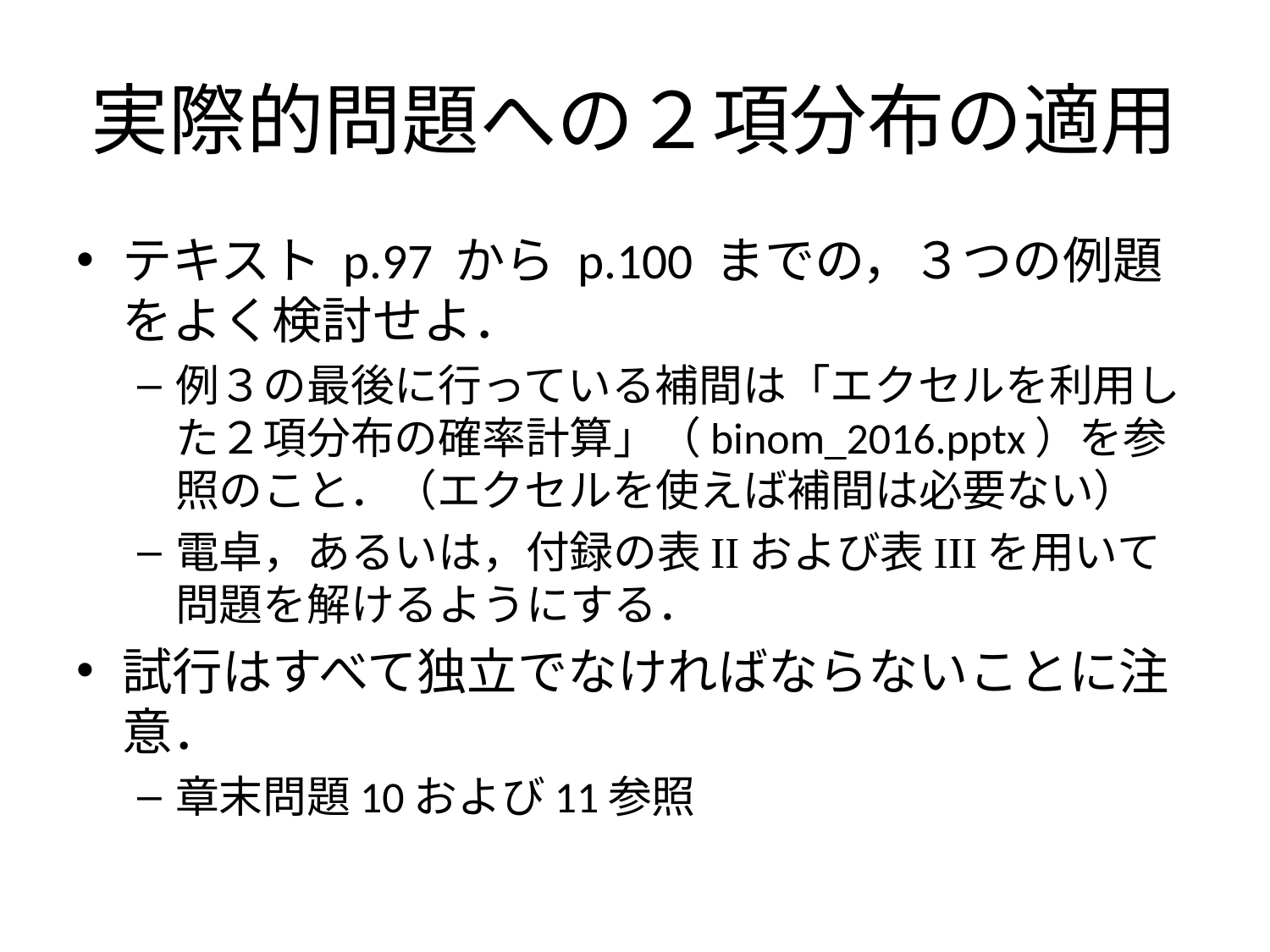

# 実際的問題への２項分布の適用
テキスト p.97 から p.100 までの，３つの例題をよく検討せよ．
例３の最後に行っている補間は「エクセルを利用した２項分布の確率計算」（binom_2016.pptx）を参照のこと．（エクセルを使えば補間は必要ない）
電卓，あるいは，付録の表IIおよび表IIIを用いて問題を解けるようにする．
試行はすべて独立でなければならないことに注意．
章末問題10および11参照